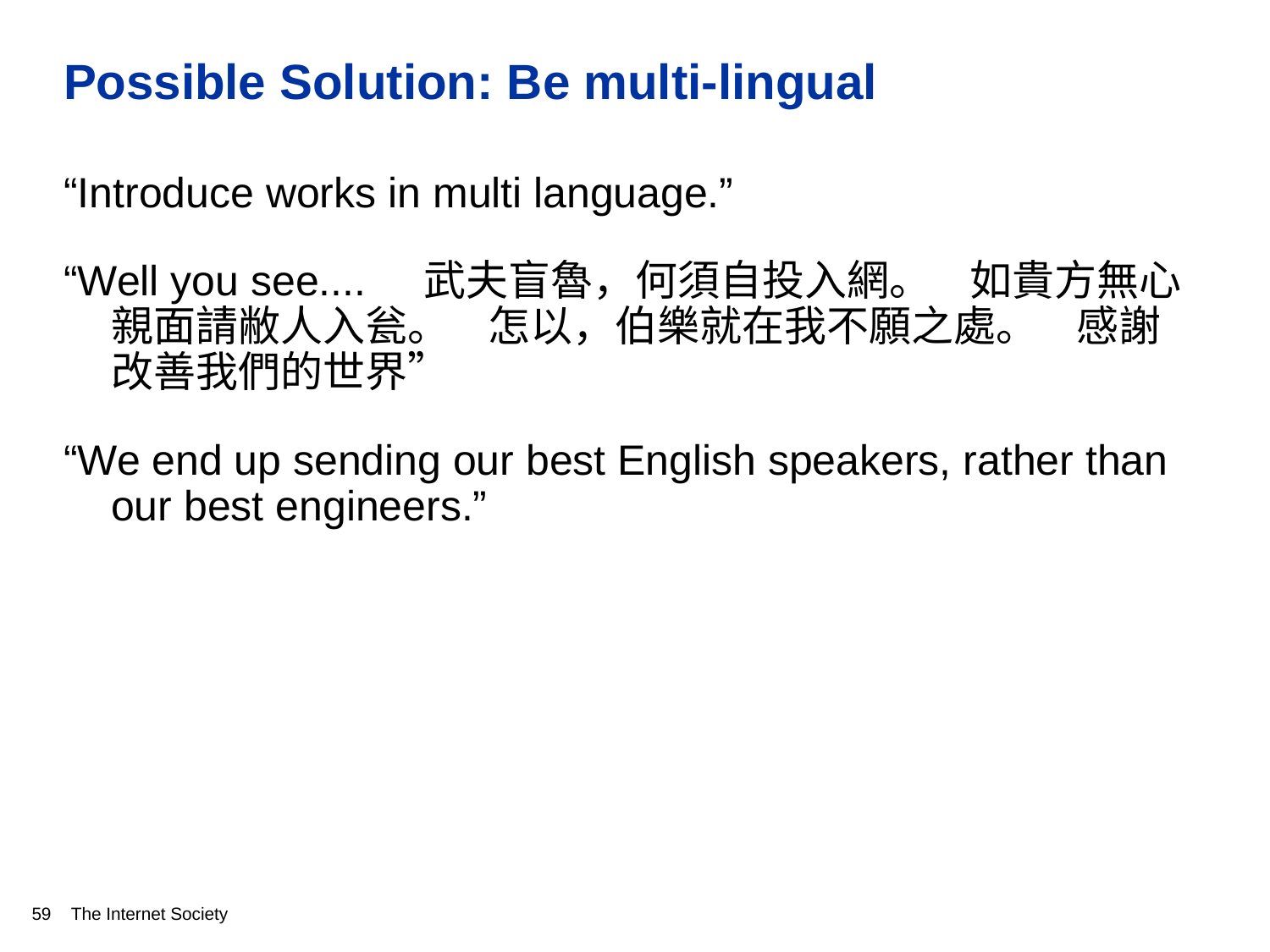

# Possible Solution: Be multi-lingual
“Introduce works in multi language.”
“Well you see....    武夫盲魯，何須自投入網。    如貴方無心親面請敝人入瓮。    怎以，伯樂就在我不願之處。    感謝 改善我們的世界”
“We end up sending our best English speakers, rather than our best engineers.”

59